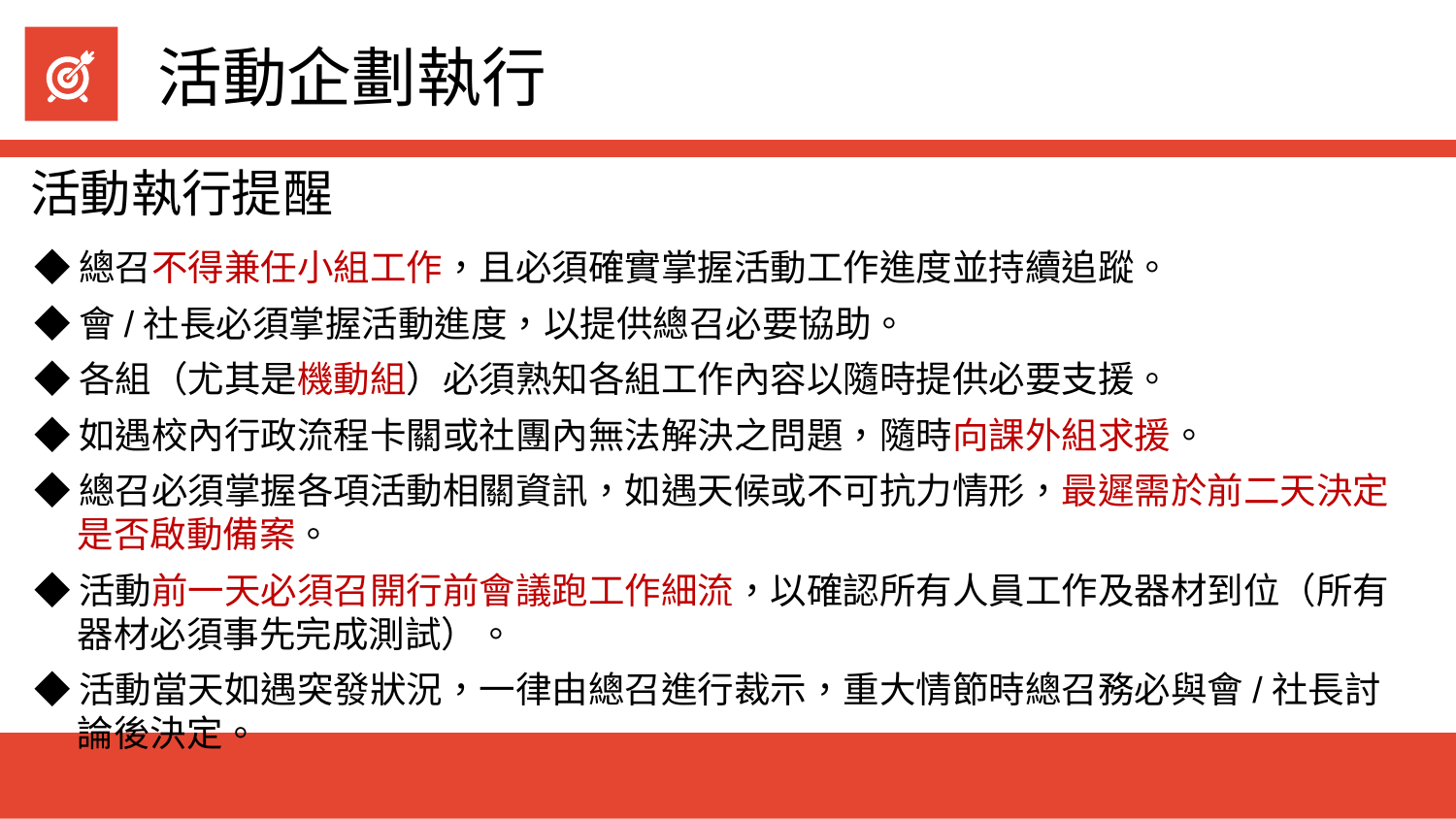

# 活動企劃執行

活動執行提醒
◆總召不得兼任小組工作，且必須確實掌握活動工作進度並持續追蹤。
◆會/社長必須掌握活動進度，以提供總召必要協助。
◆各組（尤其是機動組）必須熟知各組工作內容以隨時提供必要支援。
◆如遇校內行政流程卡關或社團內無法解決之問題，隨時向課外組求援。
◆總召必須掌握各項活動相關資訊，如遇天候或不可抗力情形，最遲需於前二天決定是否啟動備案。
◆活動前一天必須召開行前會議跑工作細流，以確認所有人員工作及器材到位（所有器材必須事先完成測試）。
◆活動當天如遇突發狀況，一律由總召進行裁示，重大情節時總召務必與會/社長討論後決定。